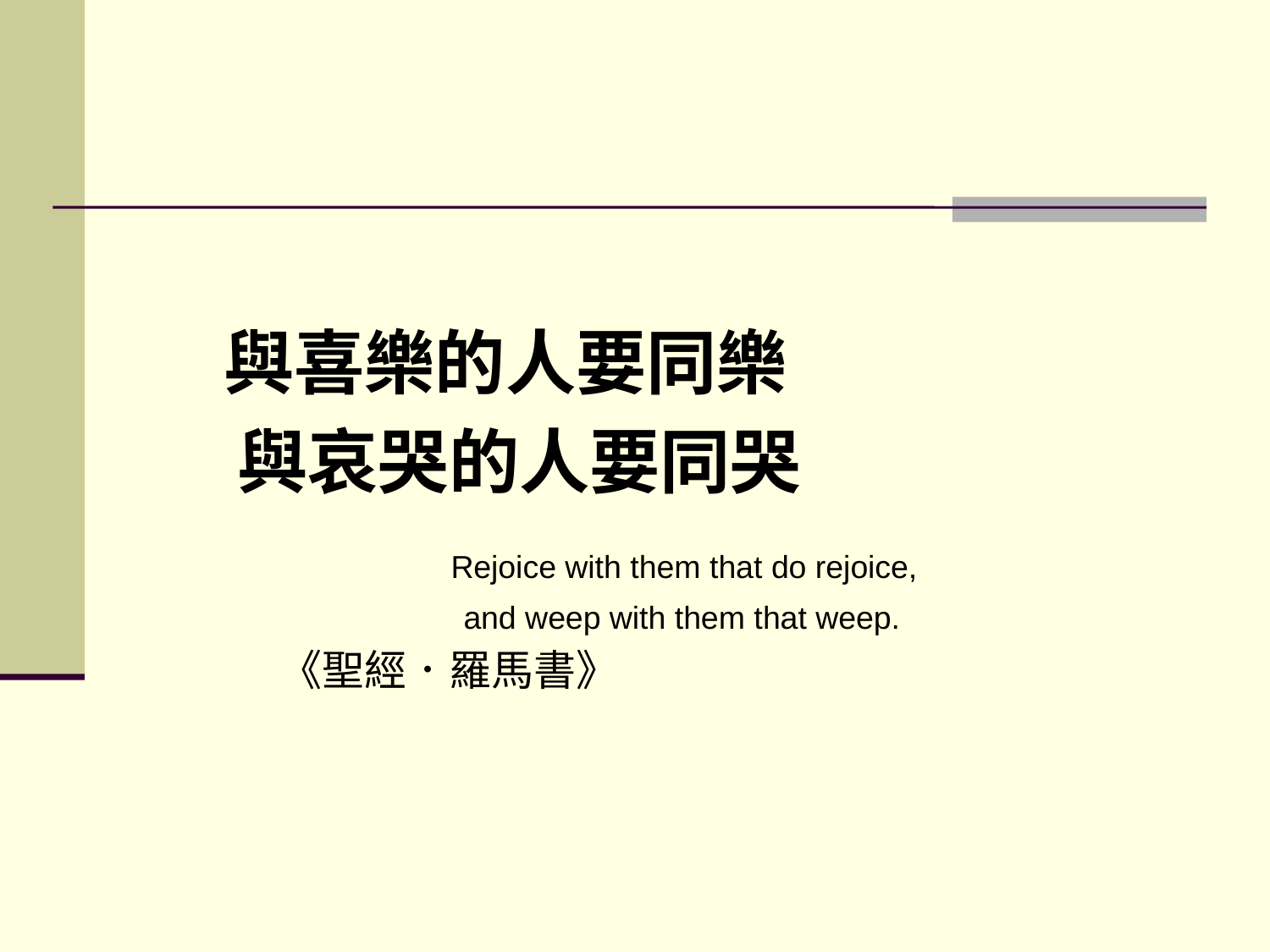

與喜樂的人要同樂
       與哀哭的人要同哭
         Rejoice with them that do rejoice,
                                        and weep with them that weep.
                 《聖經．羅馬書》